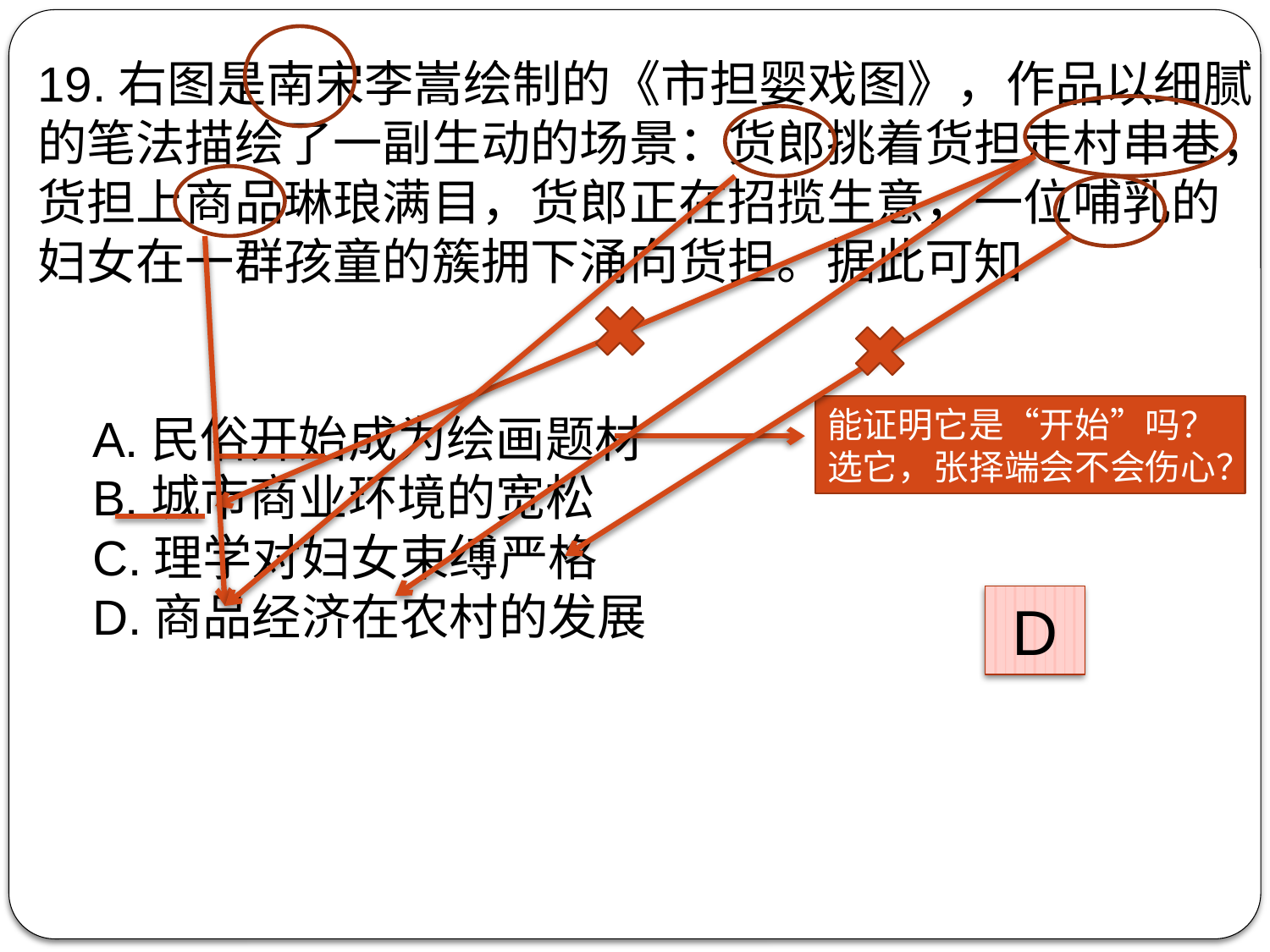

19.右图是南宋李嵩绘制的《市担婴戏图》，作品以细腻的笔法描绘了一副生动的场景：货郎挑着货担走村串巷，货担上商品琳琅满目，货郎正在招揽生意，一位哺乳的妇女在一群孩童的簇拥下涌向货担。据此可知

    A.民俗开始成为绘画题材
    B.城市商业环境的宽松
    C.理学对妇女束缚严格
    D.商品经济在农村的发展

能证明它是“开始”吗？选它，张择端会不会伤心？
D